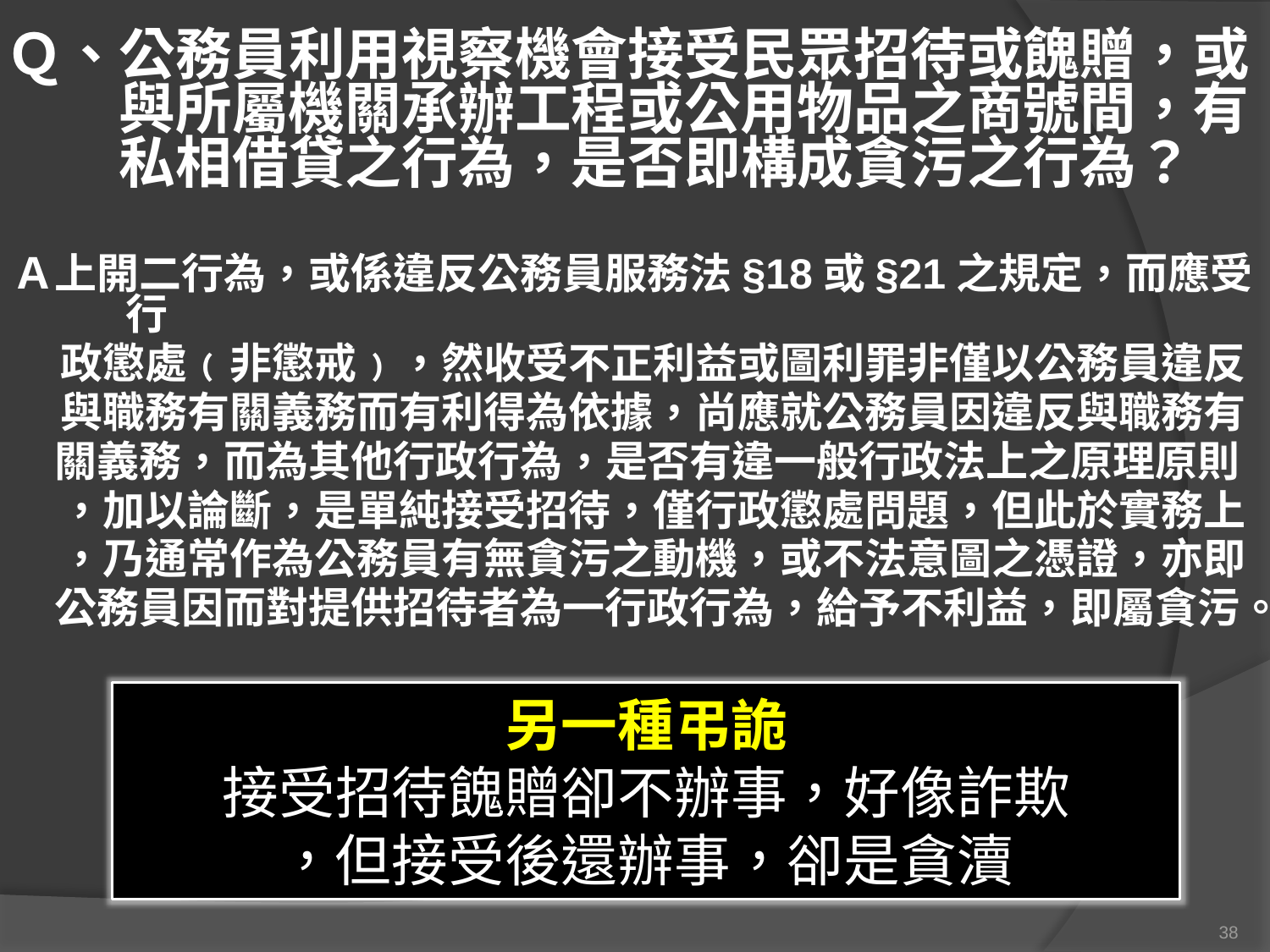

# Ｑ、公務員利用視察機會接受民眾招待或餽贈，或與所屬機關承辦工程或公用物品之商號間，有私相借貸之行為，是否即構成貪污之行為？
Ａ上開二行為，或係違反公務員服務法§18或§21之規定，而應受行
    政懲處﹙非懲戒﹚，然收受不正利益或圖利罪非僅以公務員違反
    與職務有關義務而有利得為依據，尚應就公務員因違反與職務有
　關義務，而為其他行政行為，是否有違一般行政法上之原理原則
    ，加以論斷，是單純接受招待，僅行政懲處問題，但此於實務上
    ，乃通常作為公務員有無貪污之動機，或不法意圖之憑證，亦即
　公務員因而對提供招待者為一行政行為，給予不利益，即屬貪污。

另一種弔詭
接受招待餽贈卻不辦事，好像詐欺
，但接受後還辦事，卻是貪瀆
38